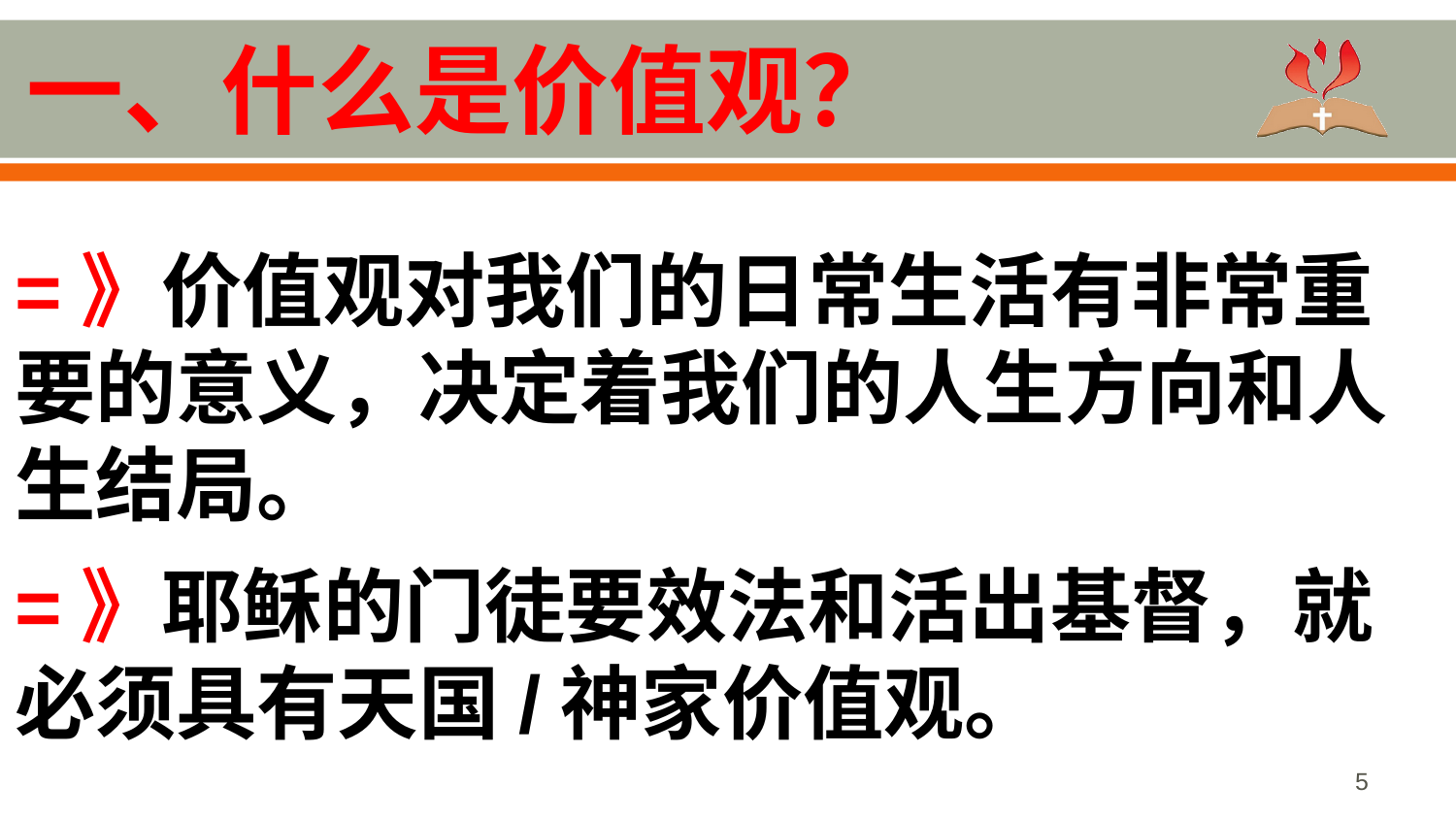

#
一、什么是价值观？

=》价值观对我们的日常生活有非常重要的意义，决定着我们的人生方向和人生结局。
=》耶稣的门徒要效法和活出基督，就必须具有天国/神家价值观。

5